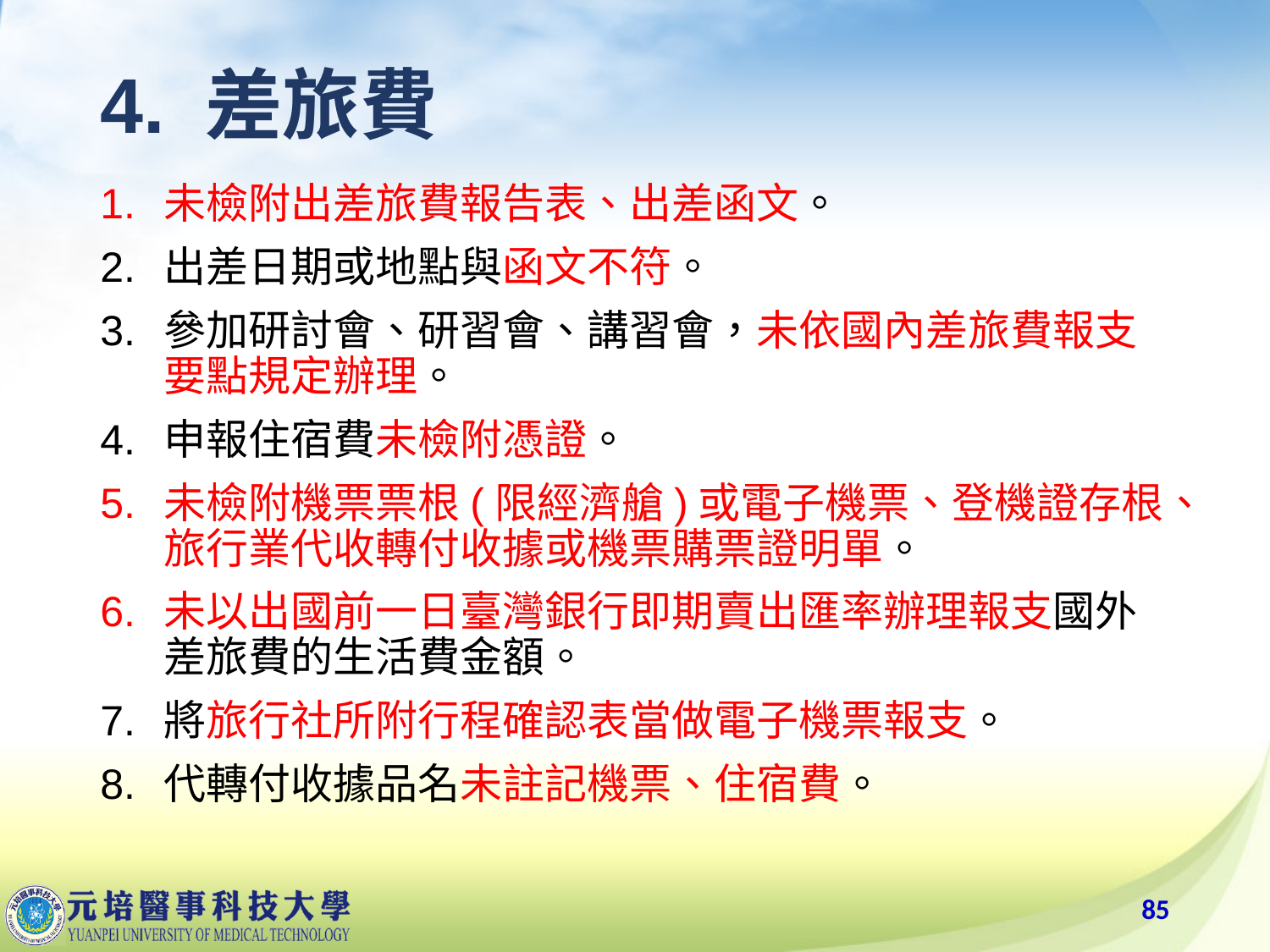

# 4. 差旅費
未檢附出差旅費報告表、出差函文。
出差日期或地點與函文不符。
參加研討會、研習會、講習會，未依國內差旅費報支要點規定辦理。
申報住宿費未檢附憑證。
未檢附機票票根(限經濟艙)或電子機票、登機證存根、旅行業代收轉付收據或機票購票證明單。
未以出國前一日臺灣銀行即期賣出匯率辦理報支國外差旅費的生活費金額。
將旅行社所附行程確認表當做電子機票報支。
代轉付收據品名未註記機票、住宿費。

85